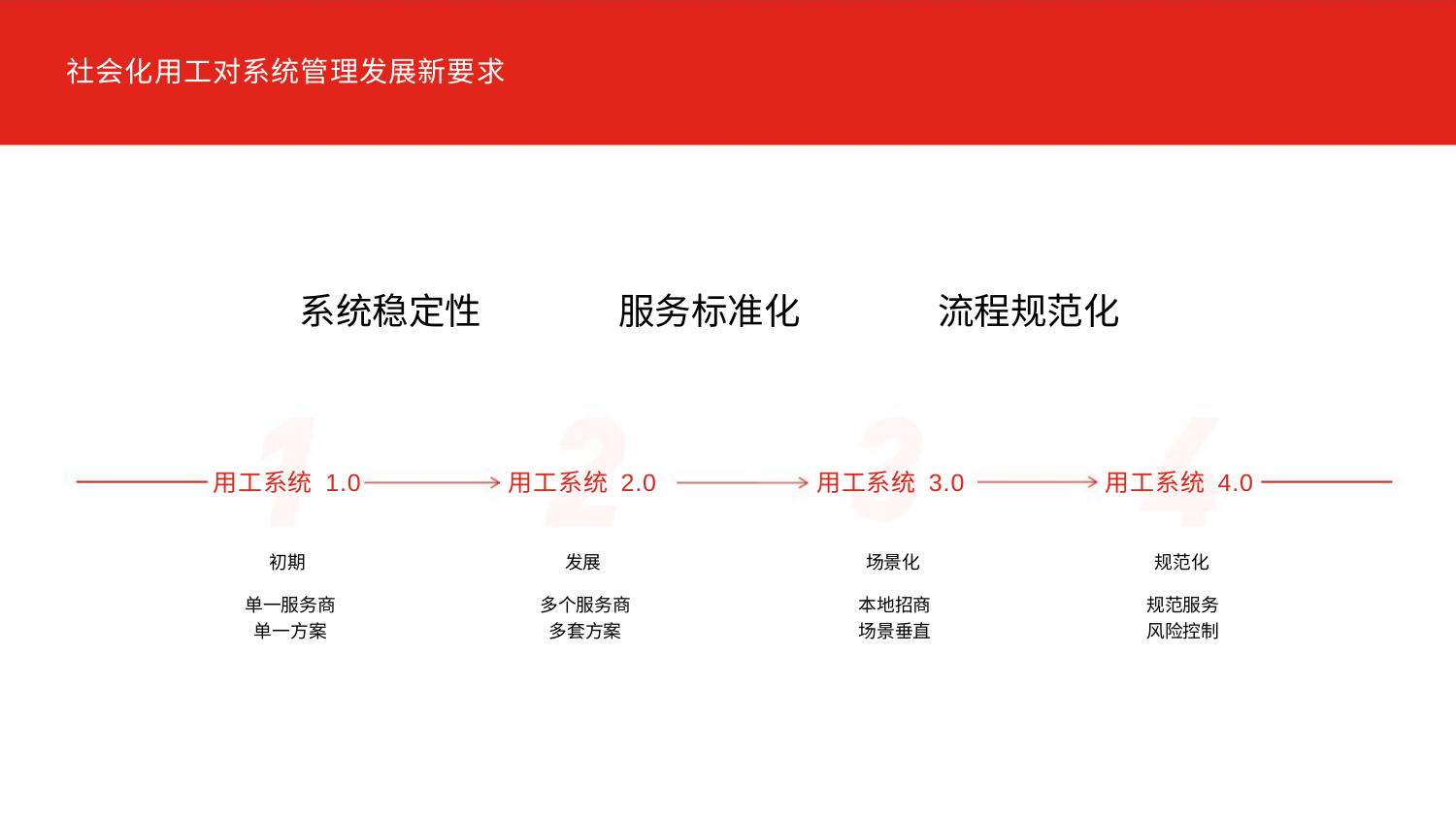

社会化用工对系统管理发展新要求
系统稳定性
服务标准化
流程规范化
用工系统 1.0
用工系统 2.0
用工系统 3.0
用工系统 4.0
初期
发展
场景化
规范化
单一服务商
单一方案
多个服务商
多套方案
本地招商
场景垂直
规范服务
风险控制